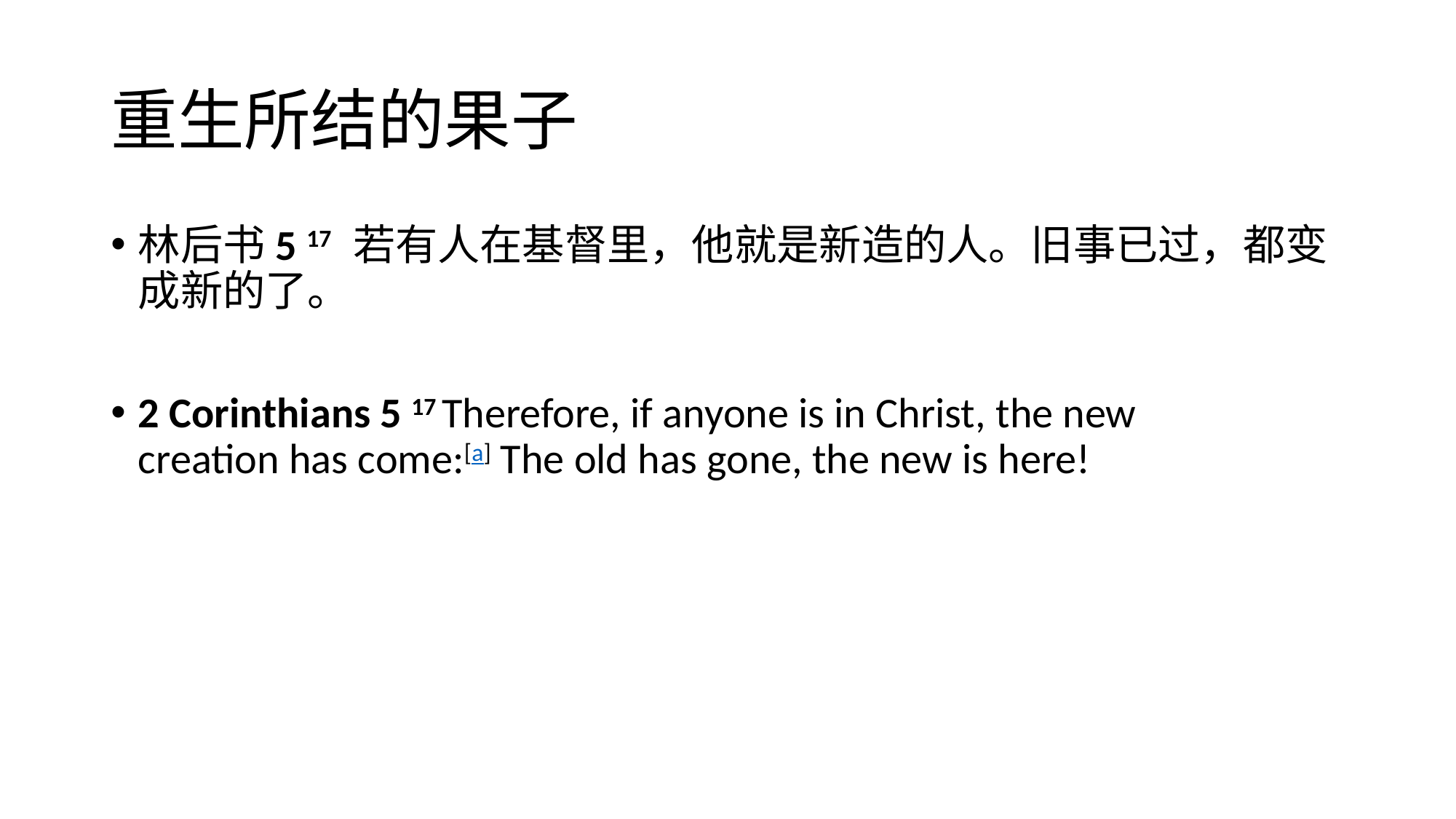

# 重生所结的果子
林后书5 17  若有人在基督里，他就是新造的人。旧事已过，都变成新的了。

2 Corinthians 5 17 Therefore, if anyone is in Christ, the new creation has come:[a] The old has gone, the new is here!